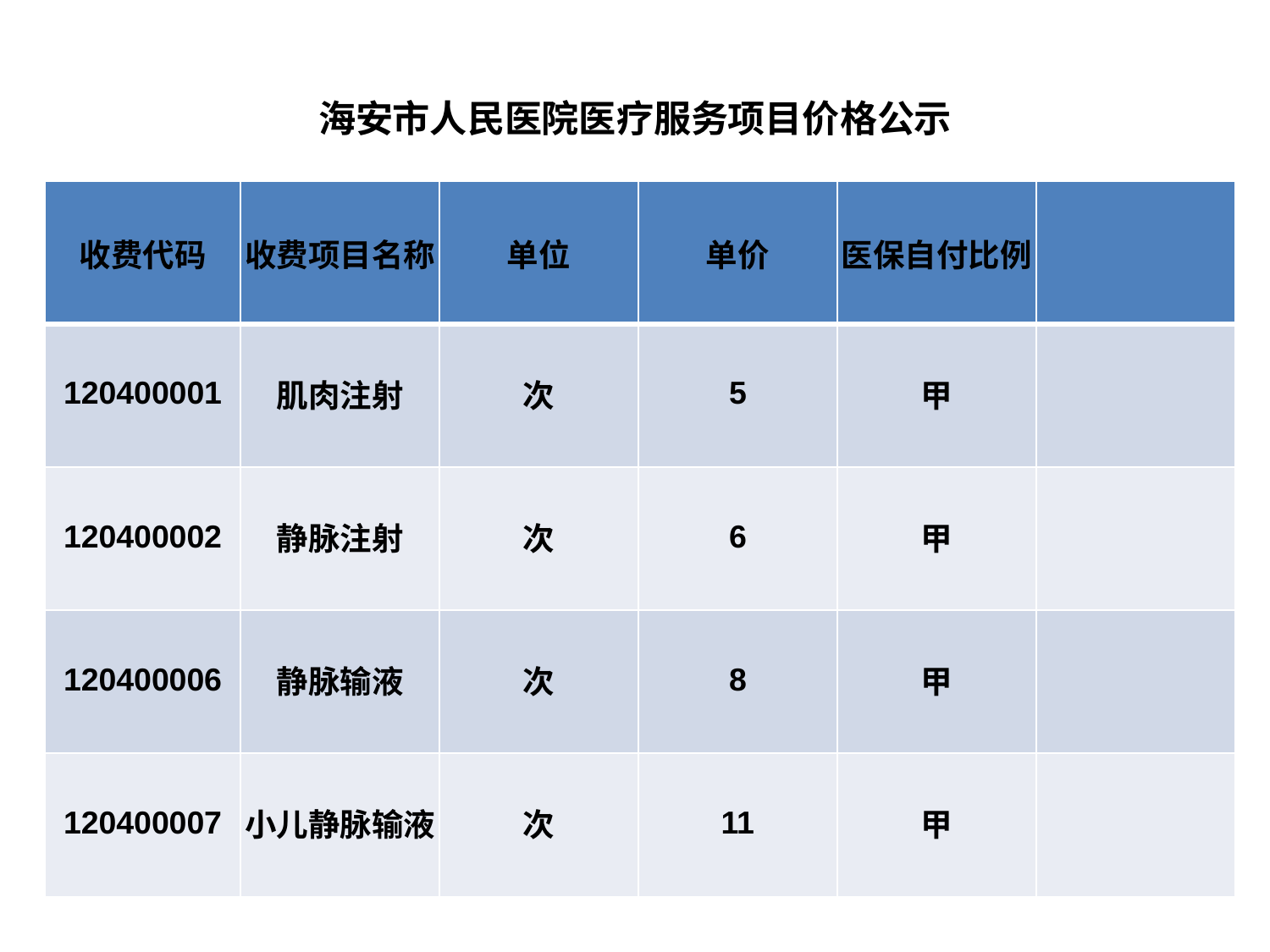

# 海安市人民医院医疗服务项目价格公示
| 收费代码 | 收费项目名称 | 单位 | 单价 | 医保自付比例 |  |
| --- | --- | --- | --- | --- | --- |
| 120400001 | 肌肉注射 | 次 | 5 | 甲 |  |
| 120400002 | 静脉注射 | 次 | 6 | 甲 |  |
| 120400006 | 静脉输液 | 次 | 8 | 甲 |  |
| 120400007 | 小儿静脉输液 | 次 | 11 | 甲 |  |